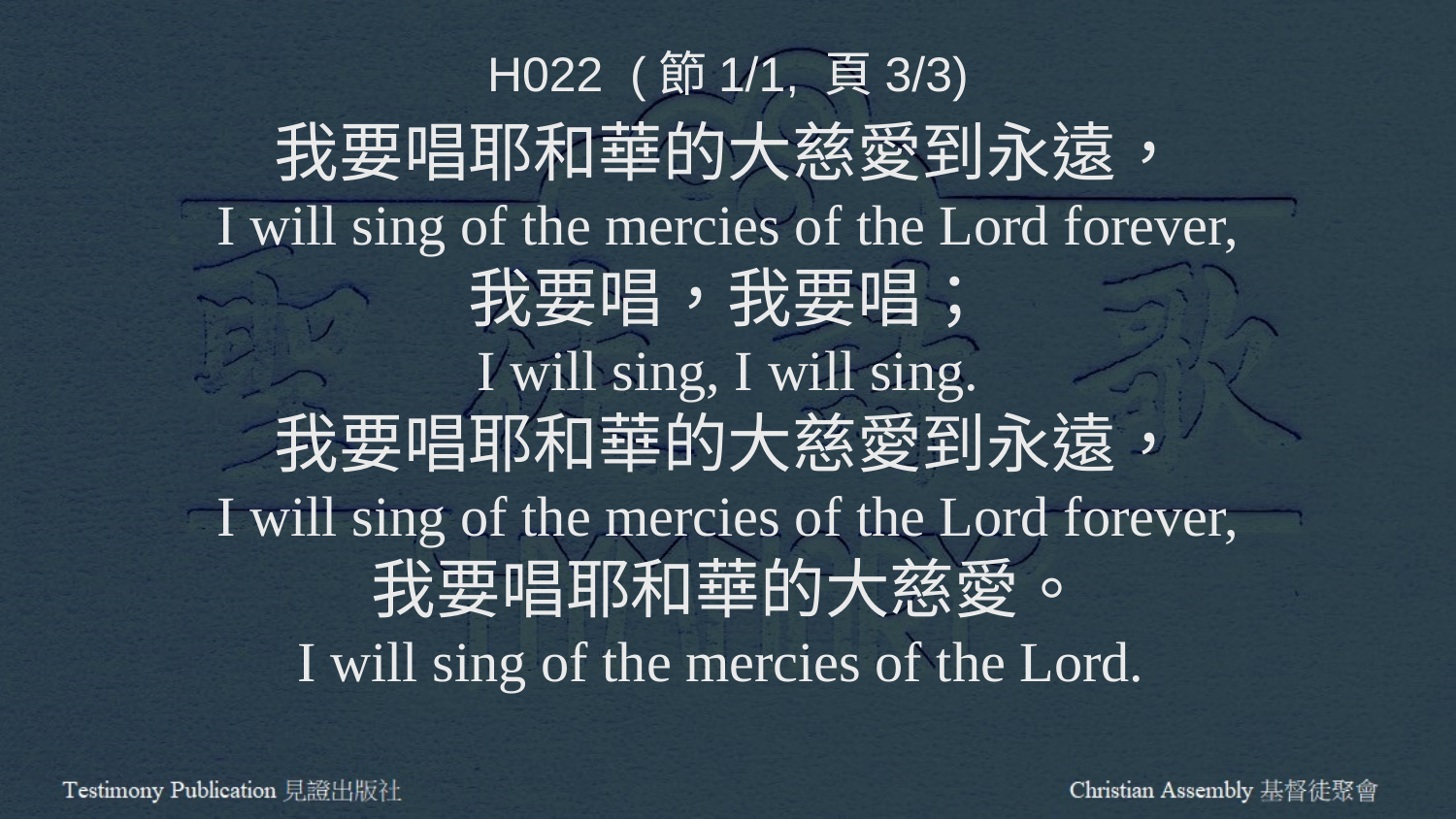

H022  (節1/1, 頁3/3)
我要唱耶和華的大慈愛到永遠，
I will sing of the mercies of the Lord forever,
我要唱，我要唱；
I will sing, I will sing.
我要唱耶和華的大慈愛到永遠，
I will sing of the mercies of the Lord forever,
我要唱耶和華的大慈愛。
I will sing of the mercies of the Lord.